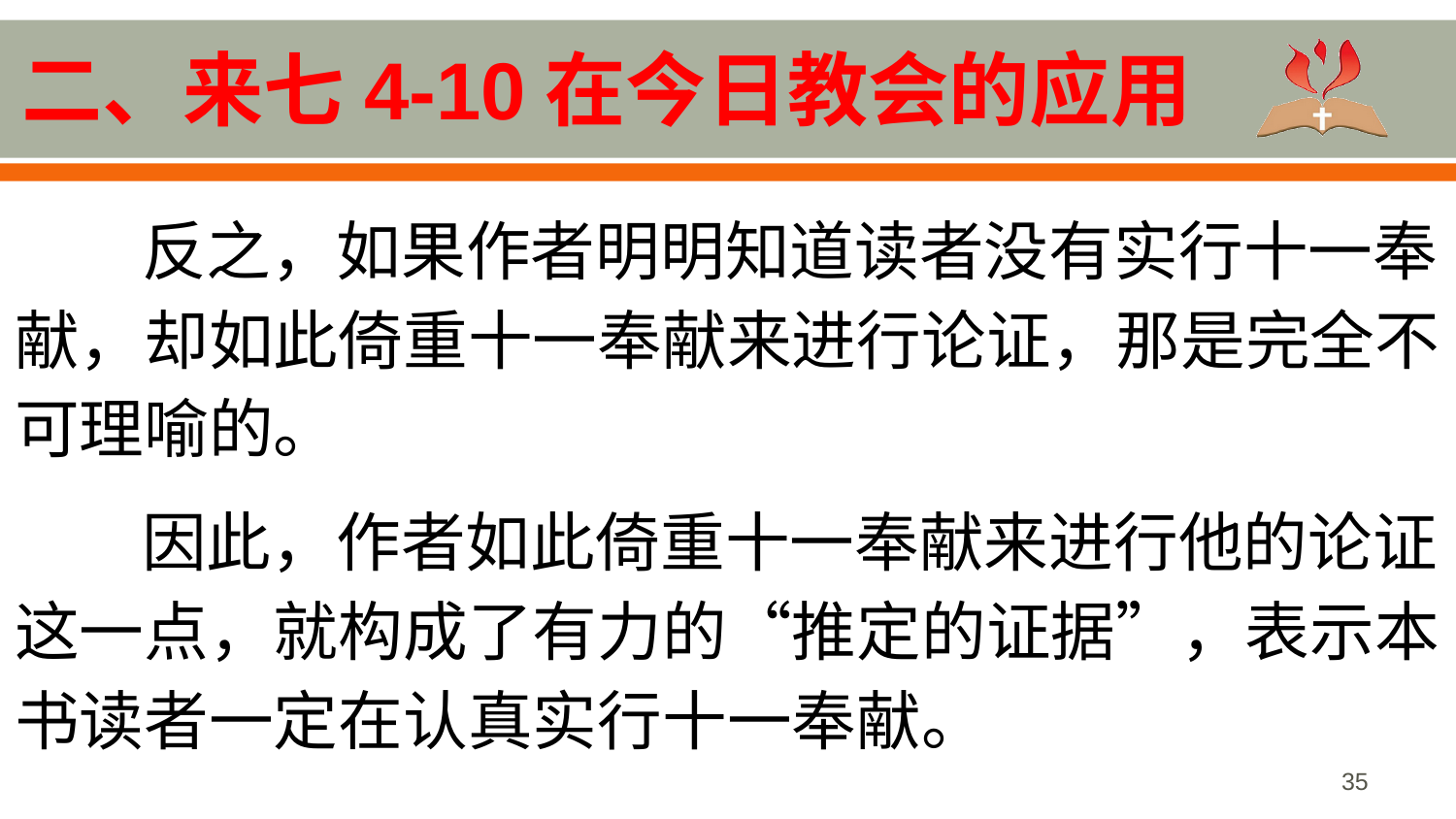

# 二、来七4-10在今日教会的应用
反之，如果作者明明知道读者没有实行十一奉献，却如此倚重十一奉献来进行论证，那是完全不可理喻的。
因此，作者如此倚重十一奉献来进行他的论证这一点，就构成了有力的“推定的证据”，表示本书读者一定在认真实行十一奉献。

35